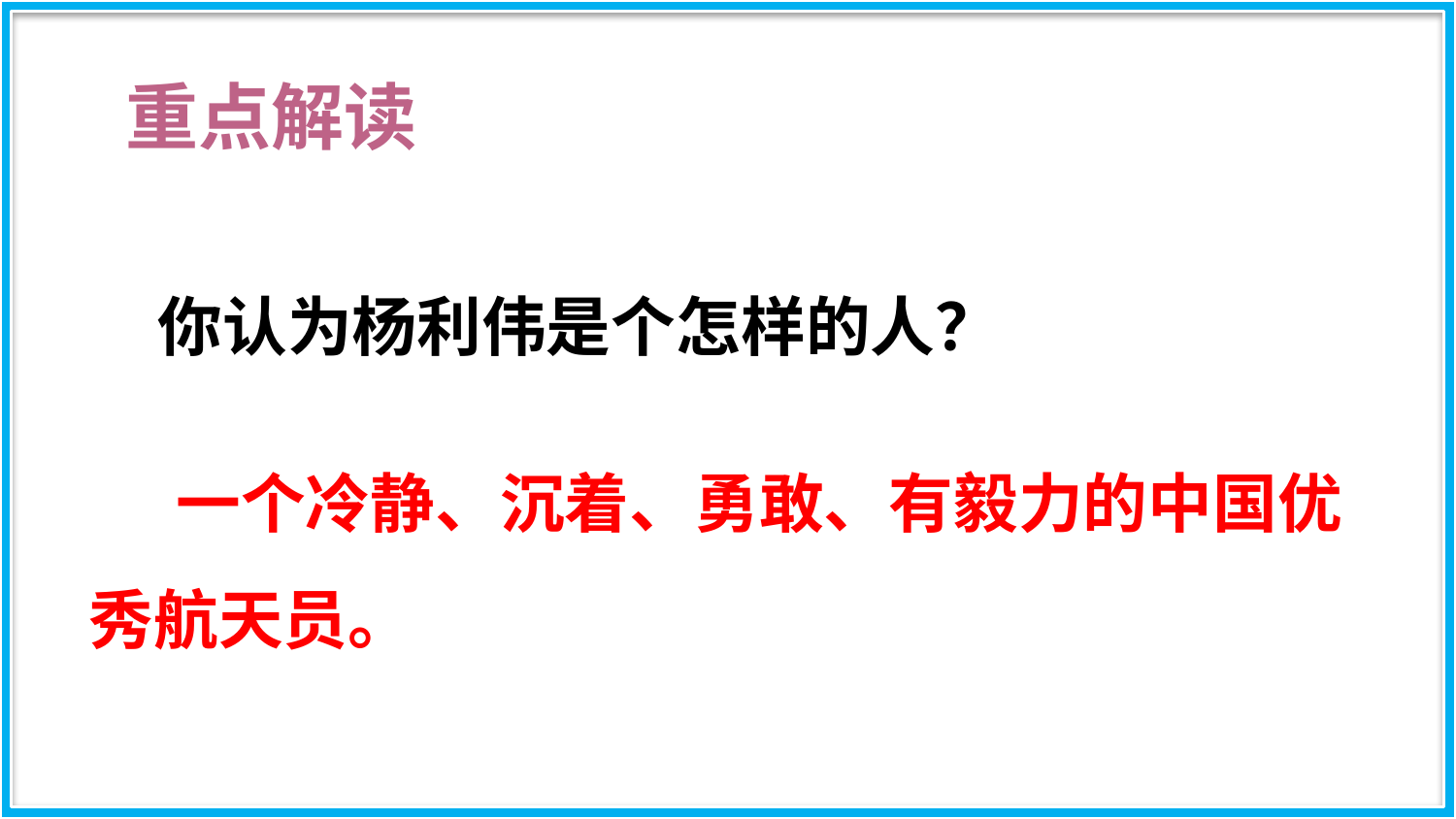

重点解读
你认为杨利伟是个怎样的人？
    一个冷静、沉着、勇敢、有毅力的中国优秀航天员。